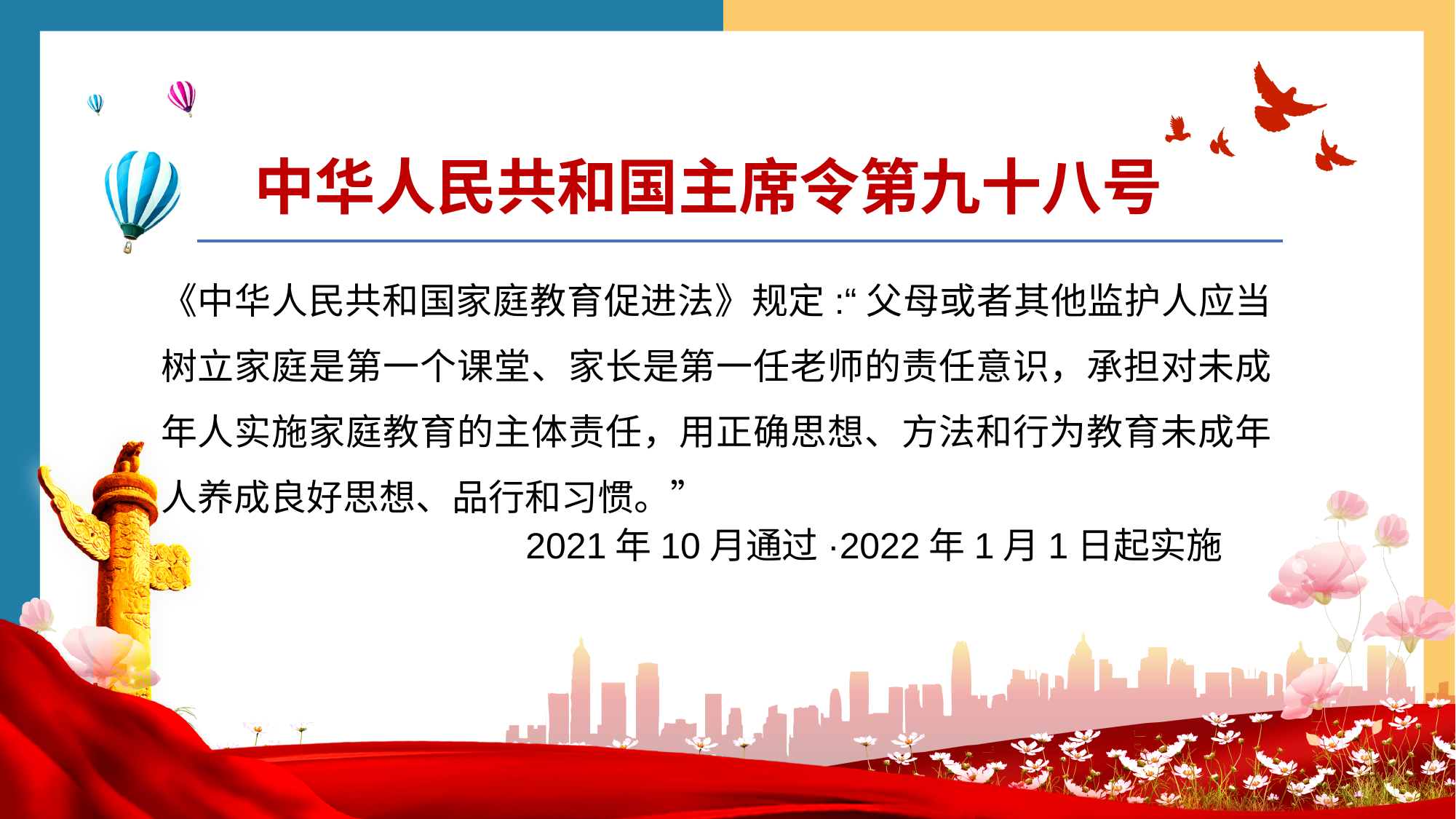

中华人民共和国主席令第九十八号

《中华人民共和国家庭教育促进法》规定:“父母或者其他监护人应当树立家庭是第一个课堂、家长是第一任老师的责任意识，承担对未成年人实施家庭教育的主体责任，用正确思想、方法和行为教育未成年人养成良好思想、品行和习惯。”
                               2021年10月通过·2022年1月1日起实施